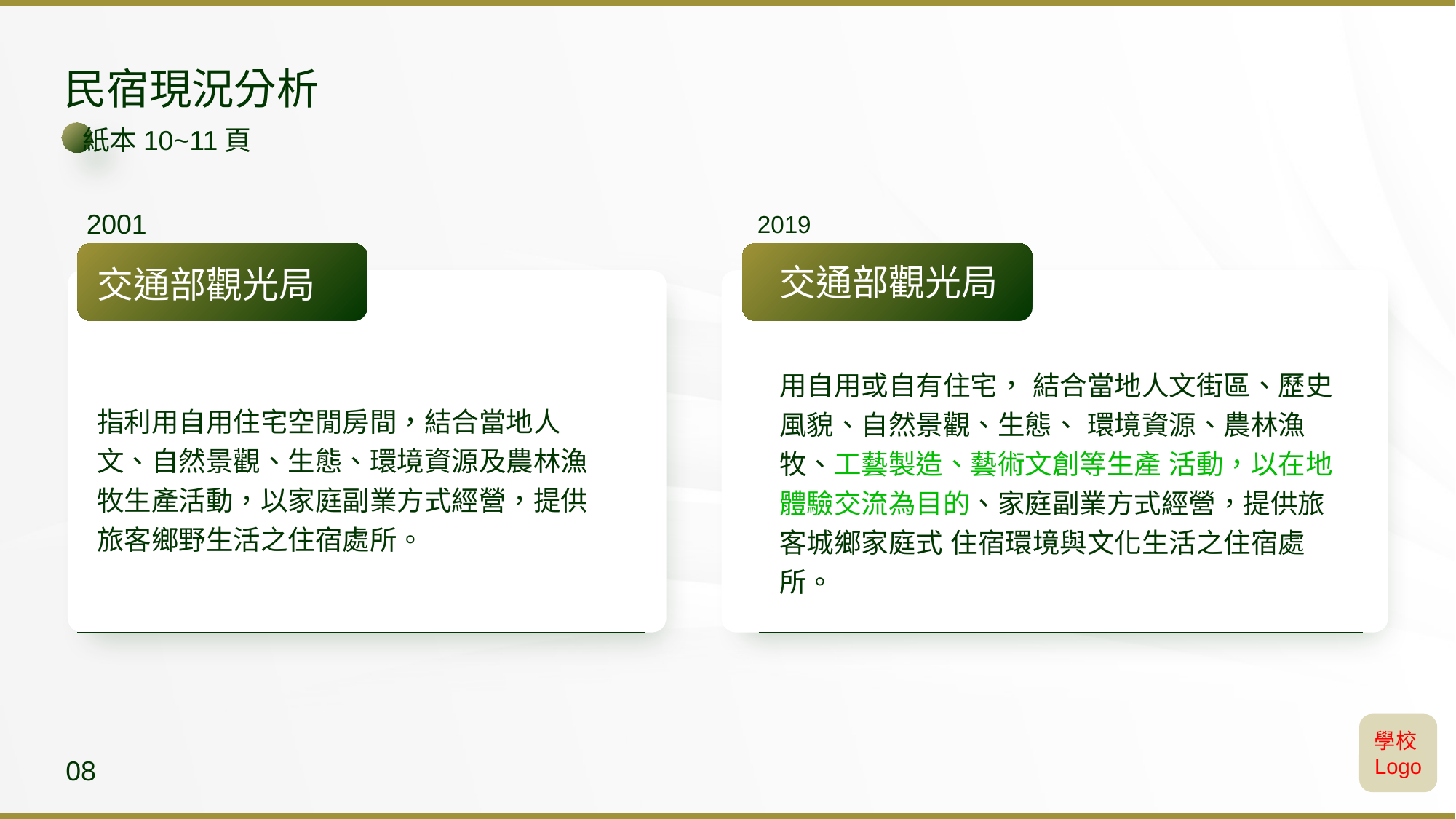

民宿現況分析
紙本10~11頁

2001
2019

交通部觀光局
交通部觀光局

用自用或自有住宅， 結合當地人文街區、歷史 風貌、自然景觀、生態、 環境資源、農林漁牧、工藝製造、藝術文創等生產 活動，以在地體驗交流為目的、家庭副業方式經營，提供旅客城鄉家庭式 住宿環境與文化生活之住宿處所。
指利用自用住宅空閒房間，結合當地人文、自然景觀、生態、環境資源及農林漁牧生產活動，以家庭副業方式經營，提供旅客鄉野生活之住宿處所。
學校Logo
08